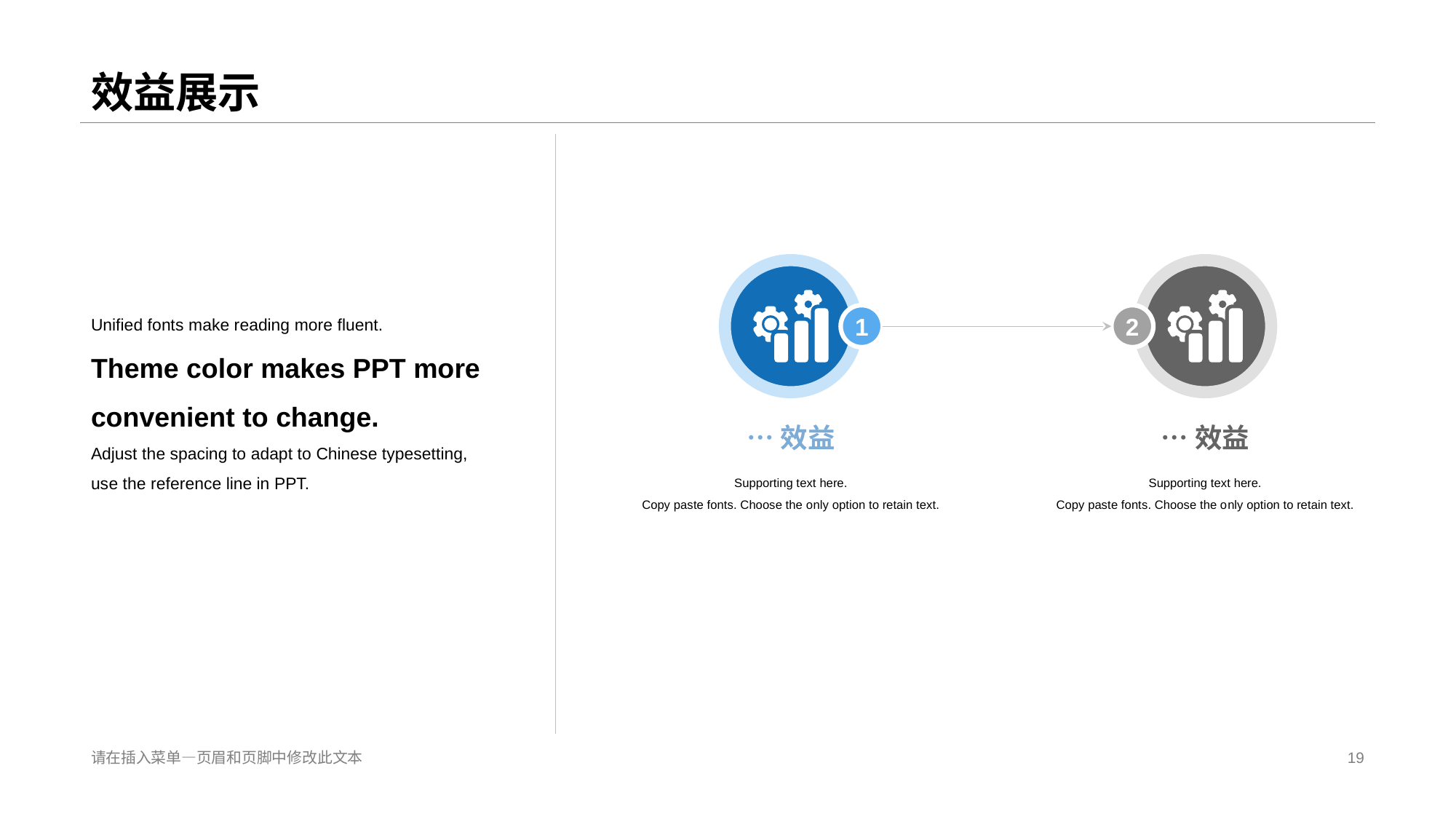

# 效益展示

2
Unified fonts make reading more fluent.
Theme color makes PPT more convenient to change.
Adjust the spacing to adapt to Chinese typesetting, us e the reference line in PPT.
1
…效益
Supporting text here.
Copy paste fonts. Choose the o nly option to retain text.
…效益
Supporting text here.
Copy paste fonts. Choose the o nly option to retain text.
请在插入菜单—页眉和页脚中修改此文本
19